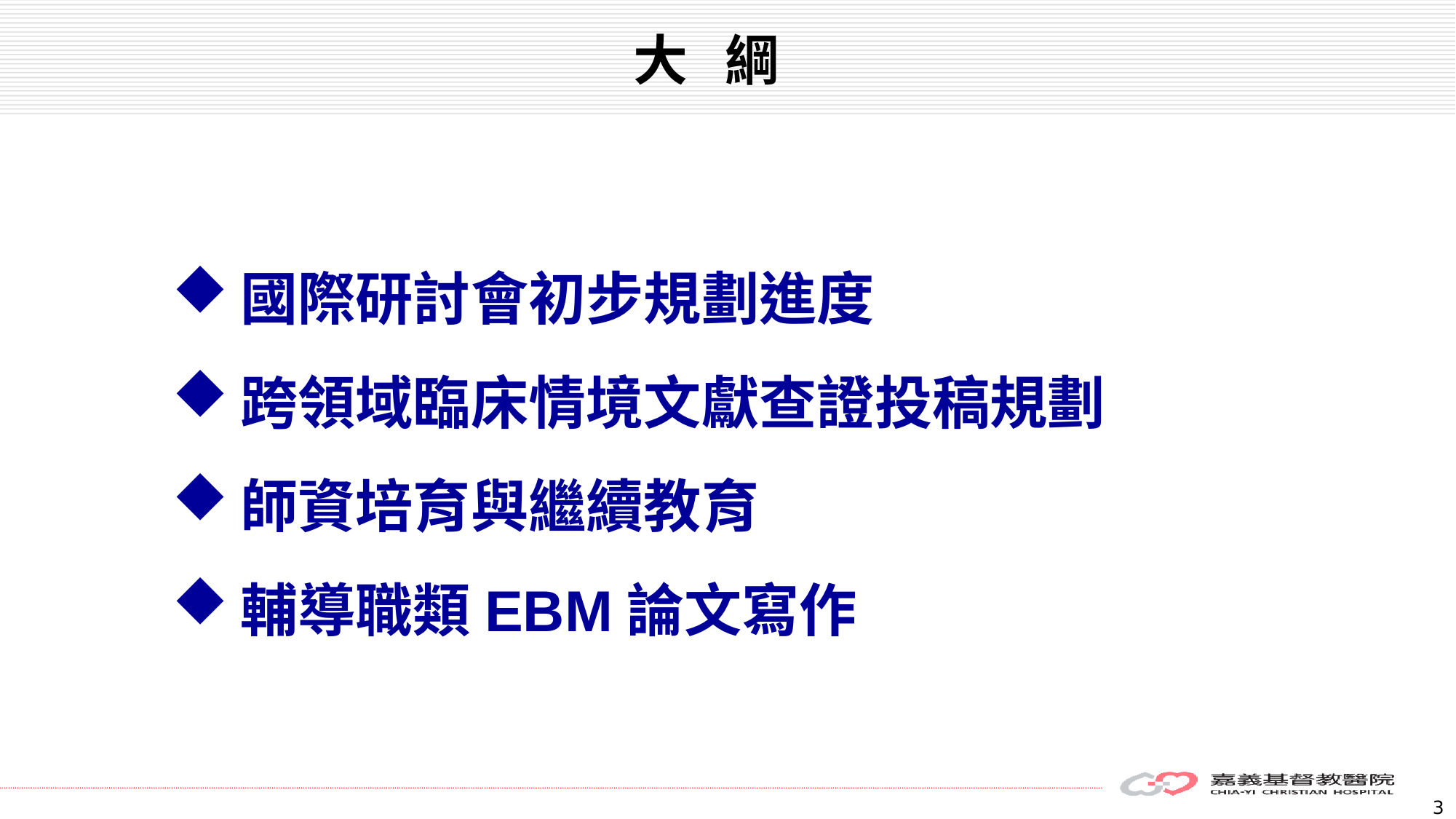

大   綱
國際研討會初步規劃進度
跨領域臨床情境文獻查證投稿規劃
師資培育與繼續教育
輔導職類EBM論文寫作
3